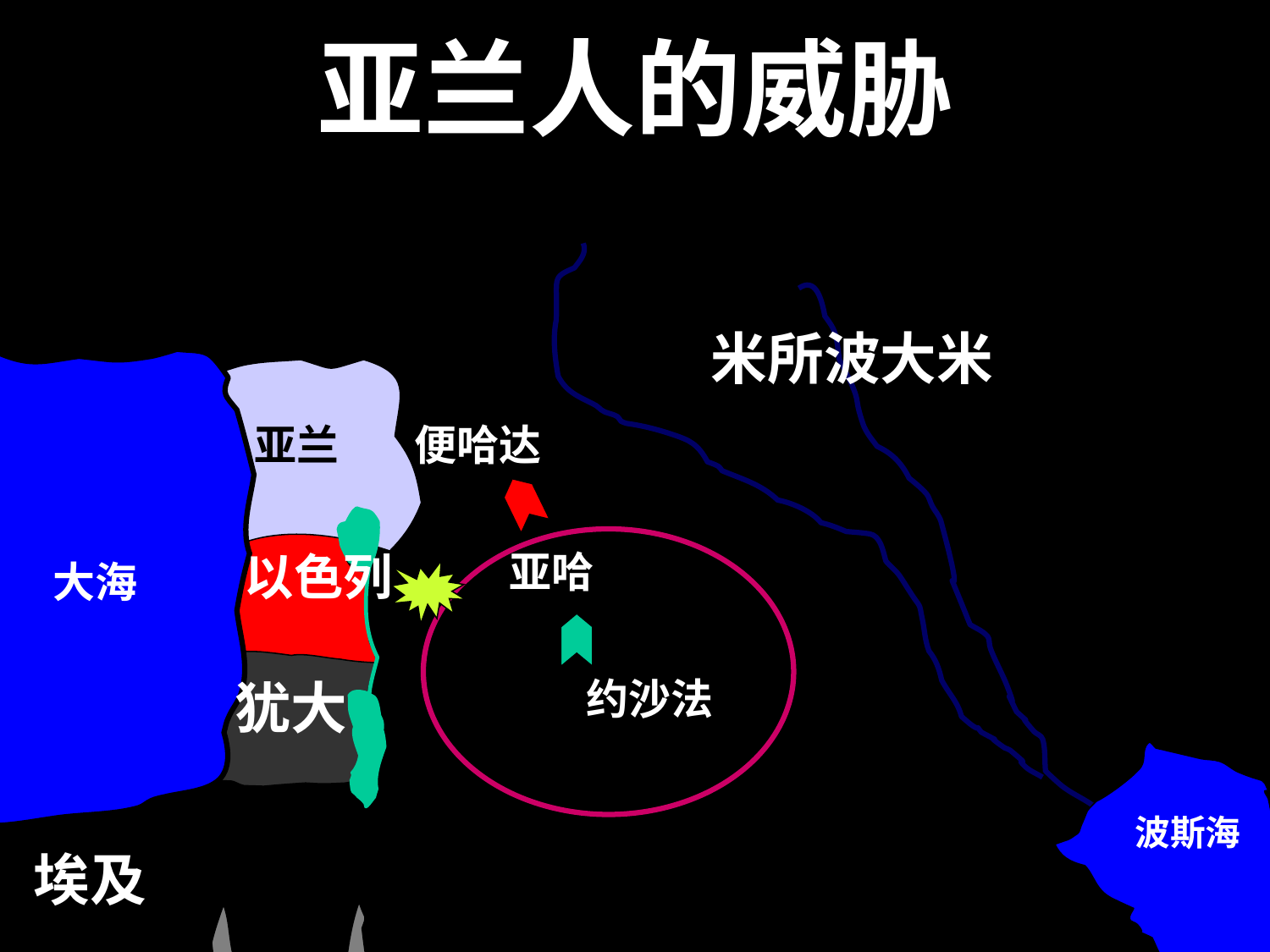

# 亚兰人的威胁

米所波大米

亚兰
便哈达

以色列
亚哈
大海

犹大
约沙法

波斯海
埃及